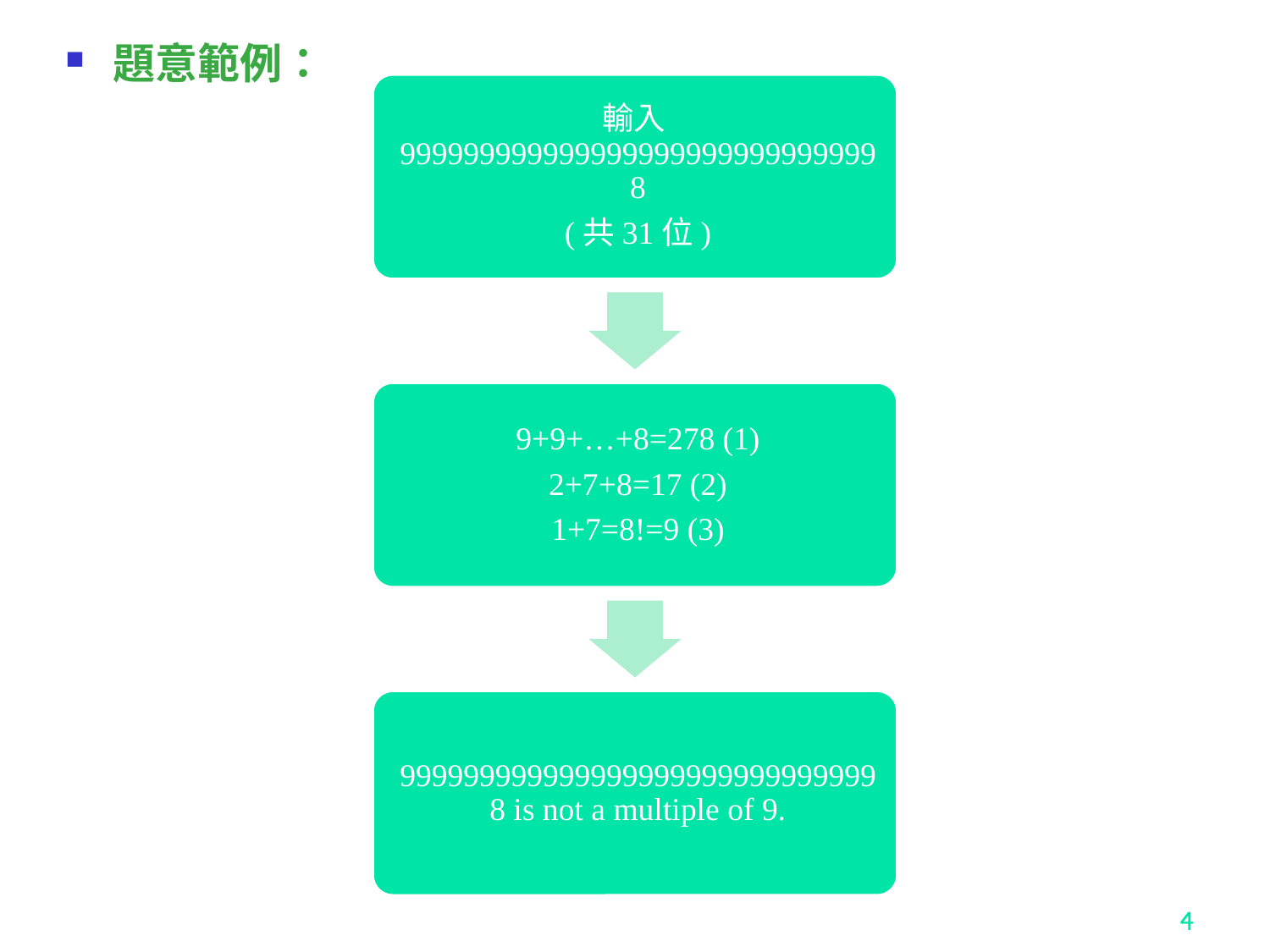

題意範例：
輸入9999999999999999999999999999998
(共31位)

9+9+…+8=278 (1)
2+7+8=17 (2)
1+7=8!=9 (3)

9999999999999999999999999999998 is not a multiple of 9.
4